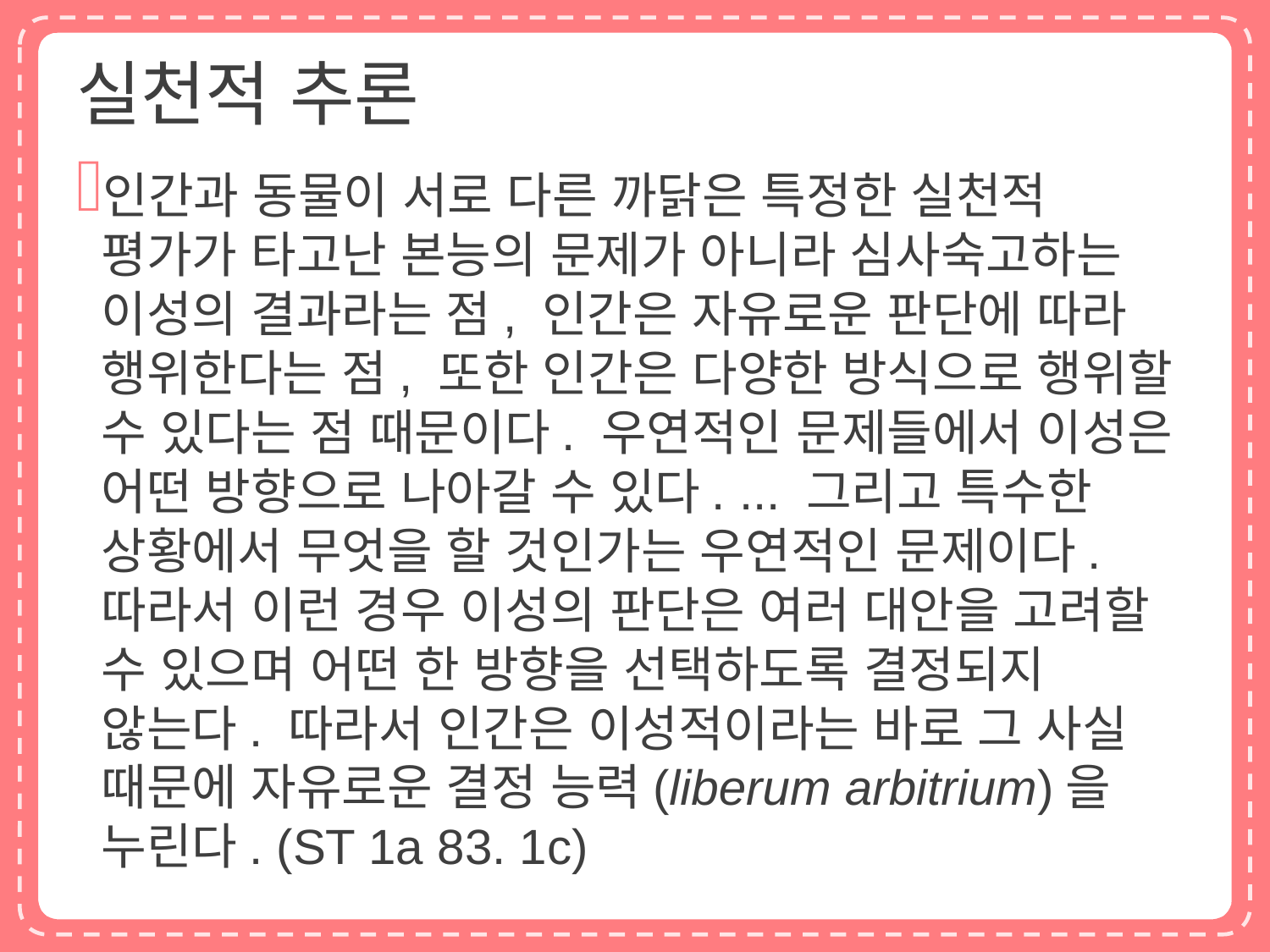

# 실천적 추론
인간과 동물이 서로 다른 까닭은 특정한 실천적 평가가 타고난 본능의 문제가 아니라 심사숙고하는 이성의 결과라는 점, 인간은 자유로운 판단에 따라 행위한다는 점, 또한 인간은 다양한 방식으로 행위할 수 있다는 점 때문이다. 우연적인 문제들에서 이성은 어떤 방향으로 나아갈 수 있다. ... 그리고 특수한 상황에서 무엇을 할 것인가는 우연적인 문제이다. 따라서 이런 경우 이성의 판단은 여러 대안을 고려할 수 있으며 어떤 한 방향을 선택하도록 결정되지 않는다. 따라서 인간은 이성적이라는 바로 그 사실 때문에 자유로운 결정 능력(liberum arbitrium)을 누린다. (ST 1a 83. 1c)